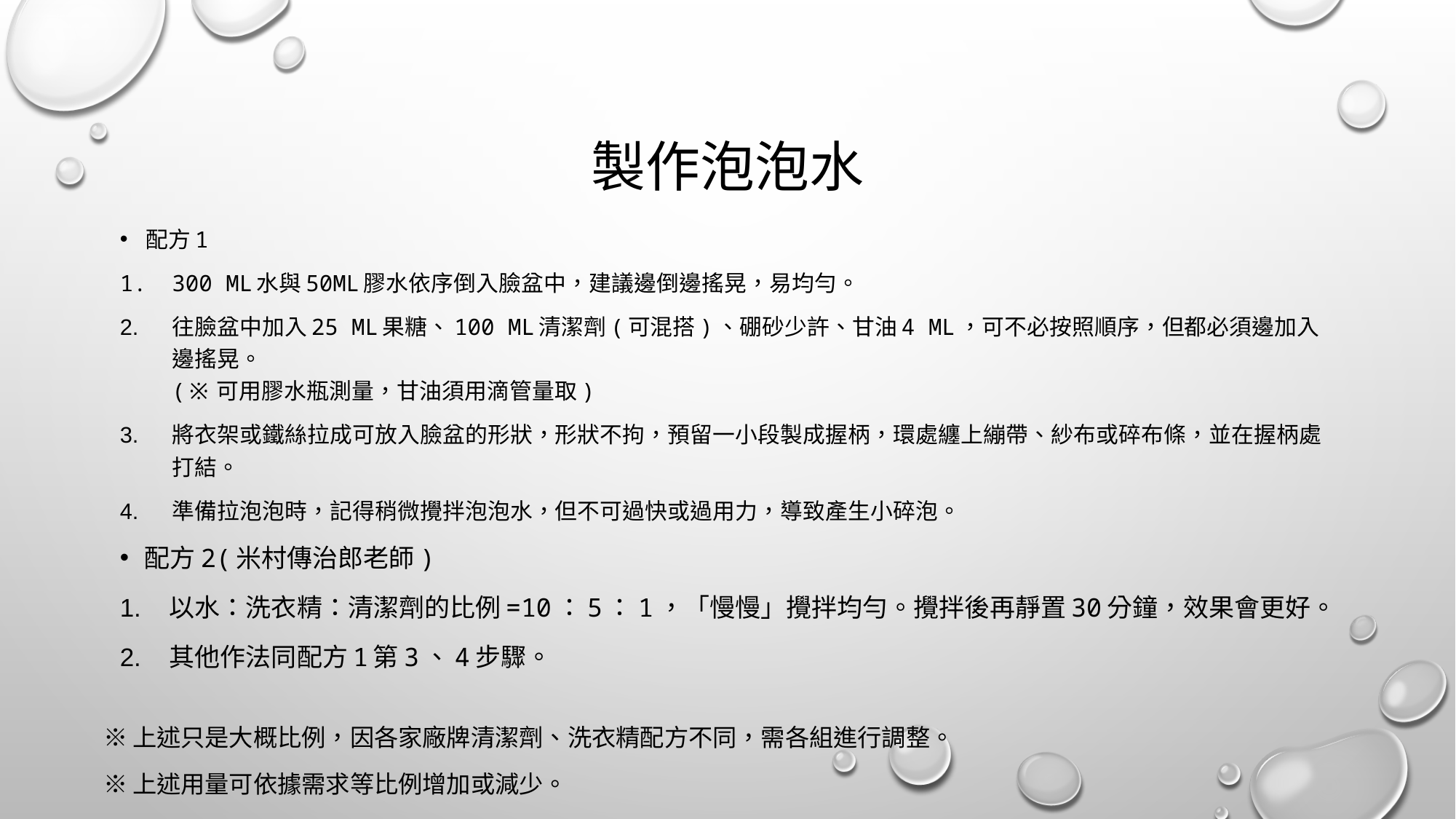

# 製作泡泡水
配方1
300 mL水與50ml膠水依序倒入臉盆中，建議邊倒邊搖晃，易均勻。
往臉盆中加入25 ML果糖、100 ML清潔劑(可混搭)、硼砂少許、甘油4 ML，可不必按照順序，但都必須邊加入邊搖晃。
(※可用膠水瓶測量，甘油須用滴管量取)
將衣架或鐵絲拉成可放入臉盆的形狀，形狀不拘，預留一小段製成握柄，環處纏上繃帶、紗布或碎布條，並在握柄處打結。
準備拉泡泡時，記得稍微攪拌泡泡水，但不可過快或過用力，導致產生小碎泡。
配方2(米村傳治郎老師)
以水：洗衣精：清潔劑的比例=10：5：1，「慢慢」攪拌均勻。攪拌後再靜置30分鐘，效果會更好。
其他作法同配方1第3、4步驟。
※上述只是大概比例，因各家廠牌清潔劑、洗衣精配方不同，需各組進行調整。
※上述用量可依據需求等比例增加或減少。